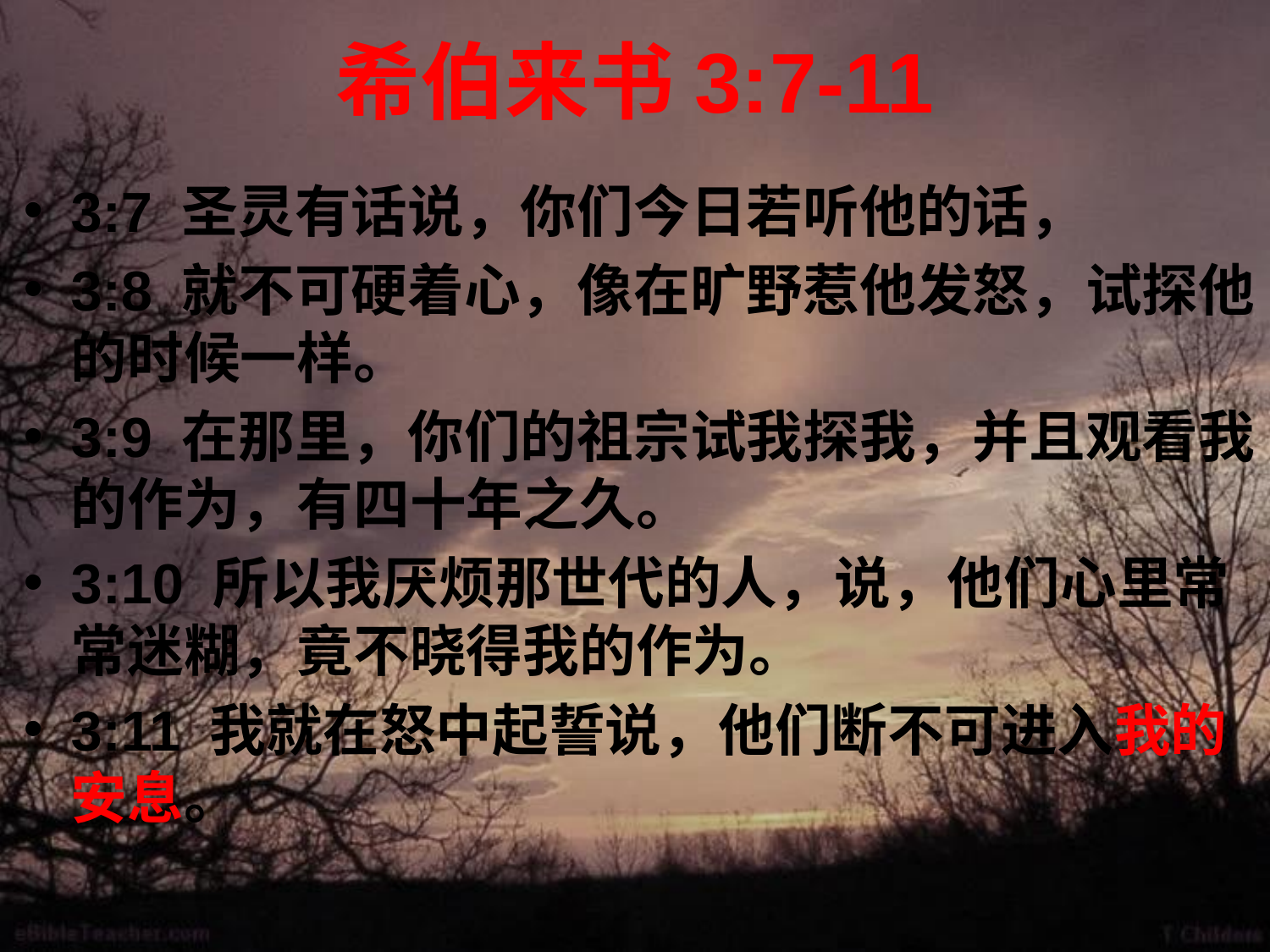

# 希伯来书3:7-11
3:7 圣灵有话说，你们今日若听他的话，
3:8 就不可硬着心，像在旷野惹他发怒，试探他的时候一样。
3:9 在那里，你们的祖宗试我探我，并且观看我的作为，有四十年之久。
3:10 所以我厌烦那世代的人，说，他们心里常常迷糊，竟不晓得我的作为。
3:11 我就在怒中起誓说，他们断不可进入我的安息。